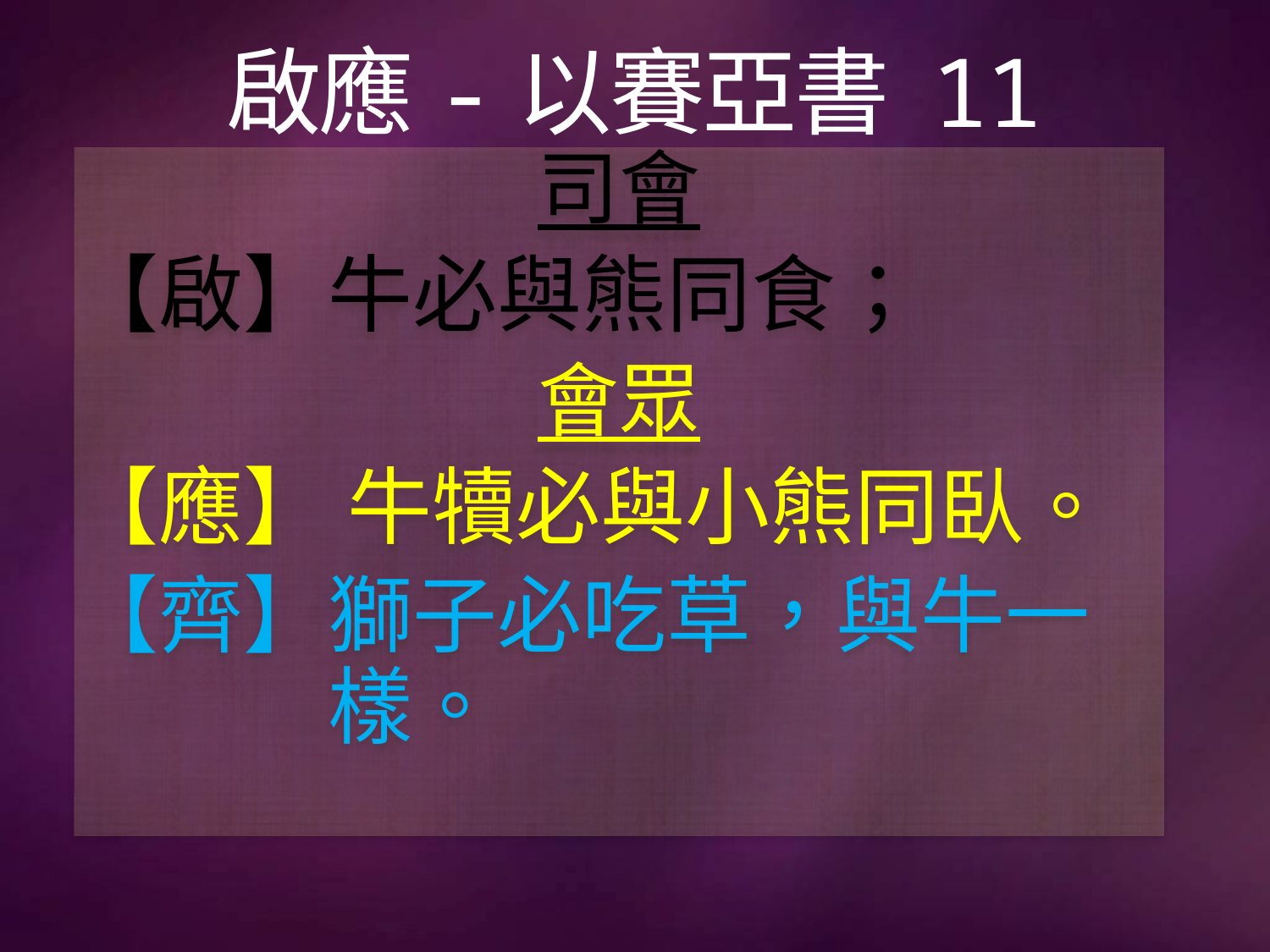

# 啟應-以賽亞書 11
司會
【啟】牛必與熊同食；
會眾
【應】 牛犢必與小熊同臥。
【齊】獅子必吃草，與牛一  		樣。